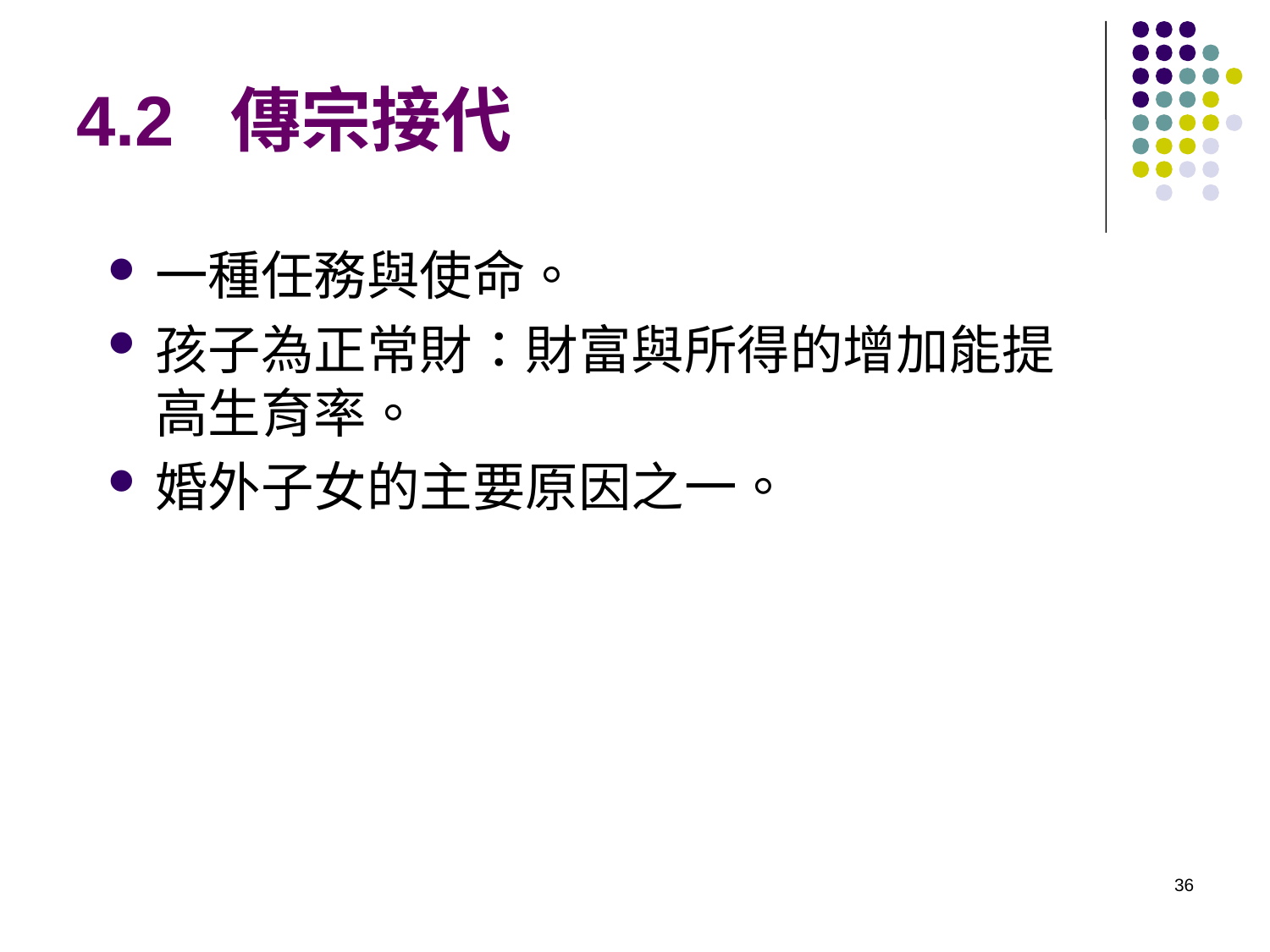

# 4.2  傳宗接代
一種任務與使命。
孩子為正常財：財富與所得的增加能提高生育率。
婚外子女的主要原因之一。
36